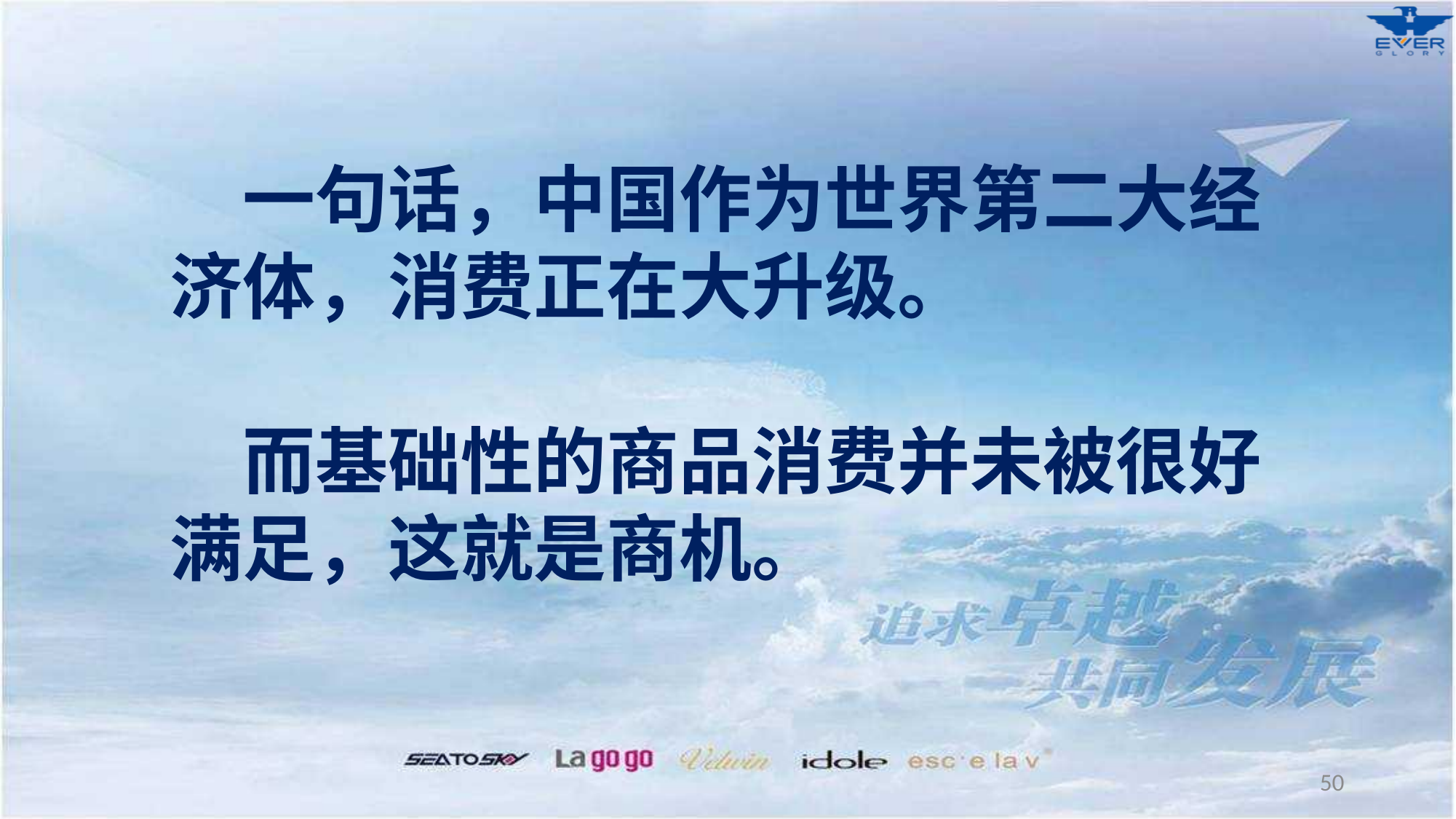

一句话，中国作为世界第二大经济体，消费正在大升级。

而基础性的商品消费并未被很好满足，这就是商机。
50